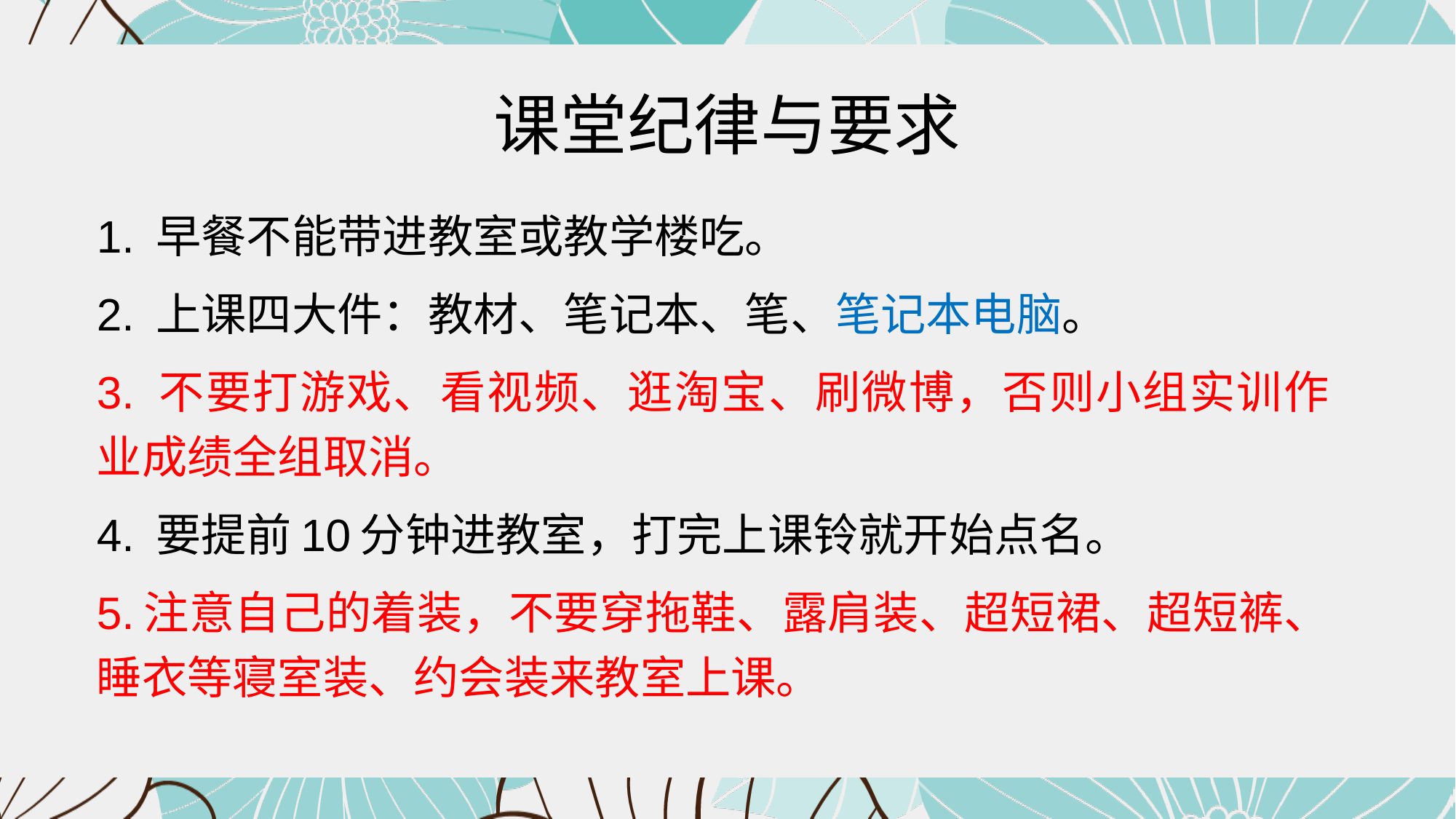

# 课堂纪律与要求
1. 早餐不能带进教室或教学楼吃。
2. 上课四大件：教材、笔记本、笔、笔记本电脑。
3. 不要打游戏、看视频、逛淘宝、刷微博，否则小组实训作业成绩全组取消。
4. 要提前10分钟进教室，打完上课铃就开始点名。
5.注意自己的着装，不要穿拖鞋、露肩装、超短裙、超短裤、睡衣等寝室装、约会装来教室上课。